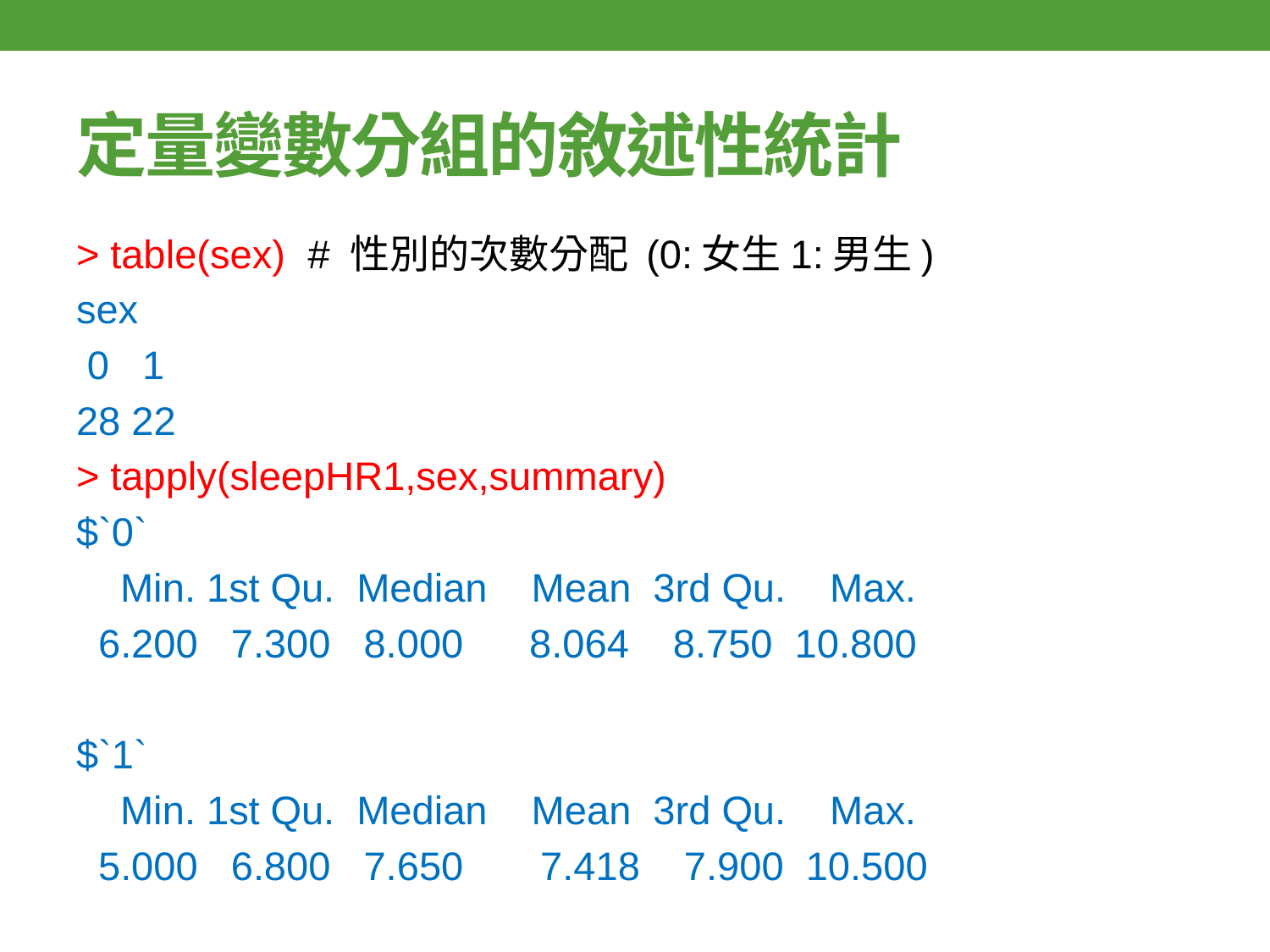

# 定量變數分組的敘述性統計
> table(sex)  # 性別的次數分配 (0:女生1:男生)
sex
 0   1
28 22
> tapply(sleepHR1,sex,summary)
$`0`
    Min. 1st Qu.  Median    Mean  3rd Qu.    Max.
  6.200   7.300   8.000      8.064    8.750  10.800

$`1`
    Min. 1st Qu.  Median    Mean  3rd Qu.    Max.
  5.000   6.800   7.650       7.418    7.900  10.500